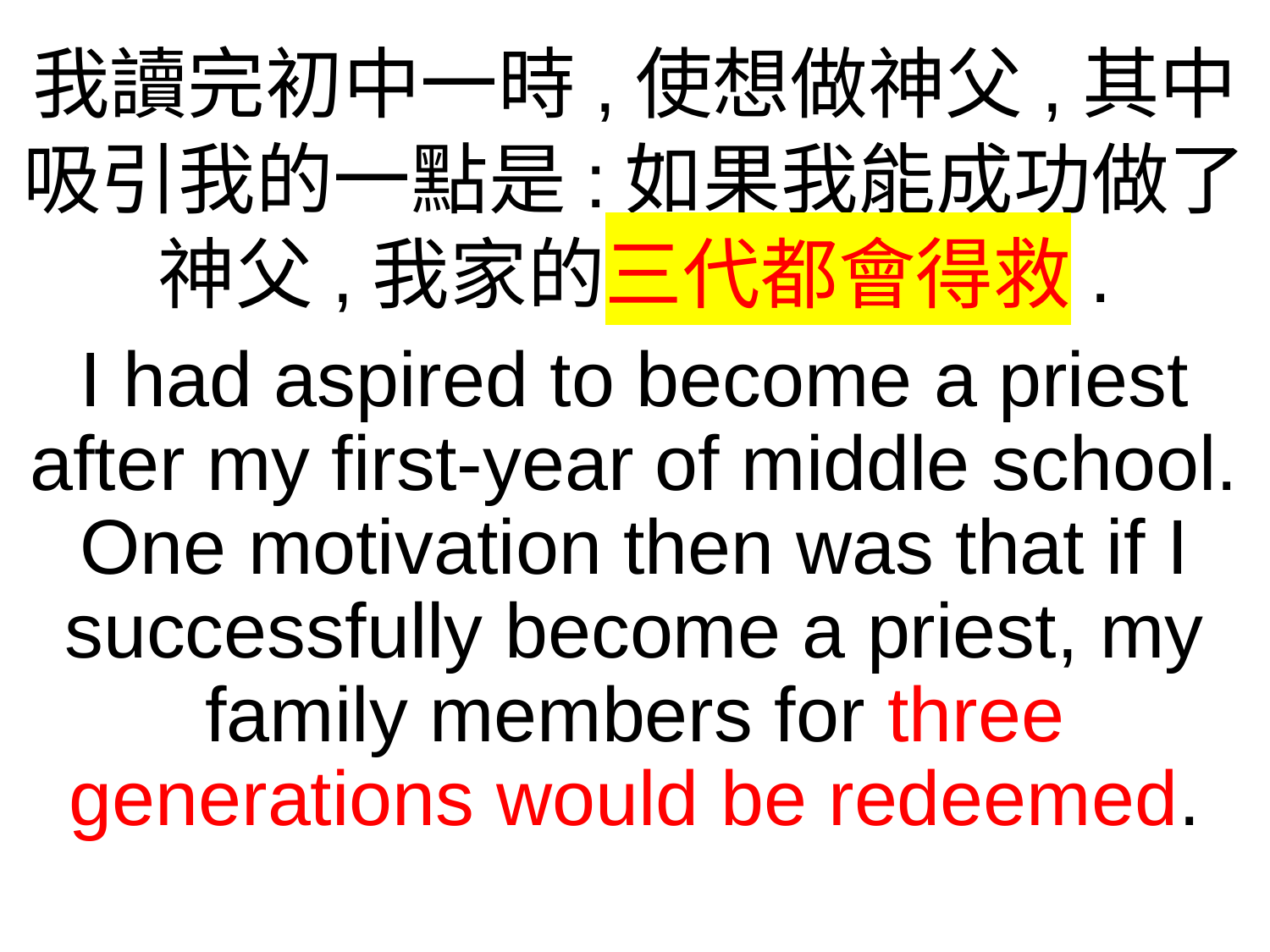

我讀完初中一時,使想做神父,其中吸引我的一點是:如果我能成功做了神父,我家的三代都會得救.
I had aspired to become a priest after my first-year of middle school. One motivation then was that if I successfully become a priest, my family members for three generations would be redeemed.